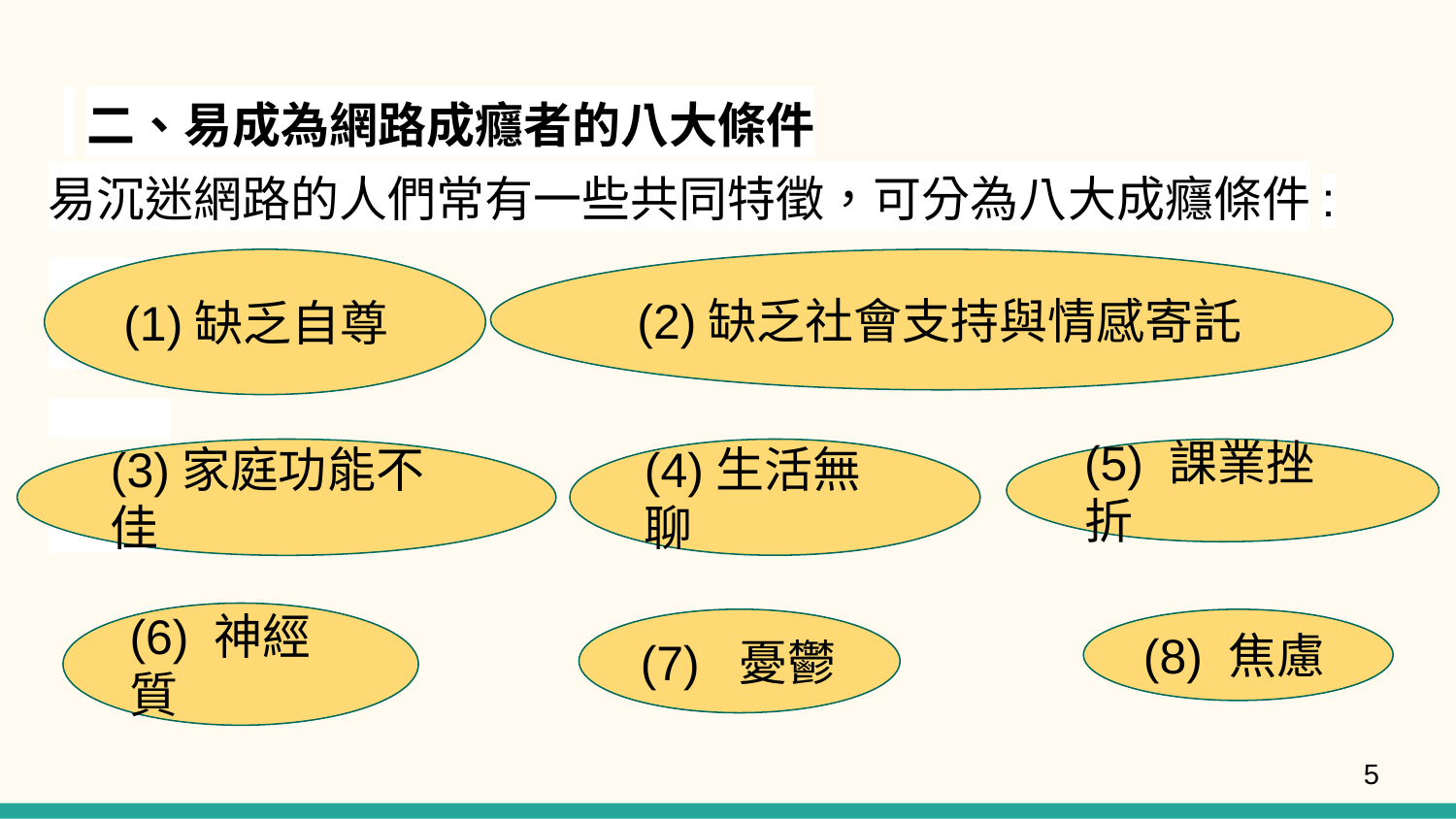

# 二、易成為網路成癮者的八大條件

易沉迷網路的人們常有一些共同特徵，可分為八大成癮條件:

(1)缺乏自尊
(2)缺乏社會支持與情感寄託
(3)家庭功能不佳
(4)生活無聊
(5) 課業挫折
(6) 神經質
(7)  憂鬱
(8) 焦慮
5